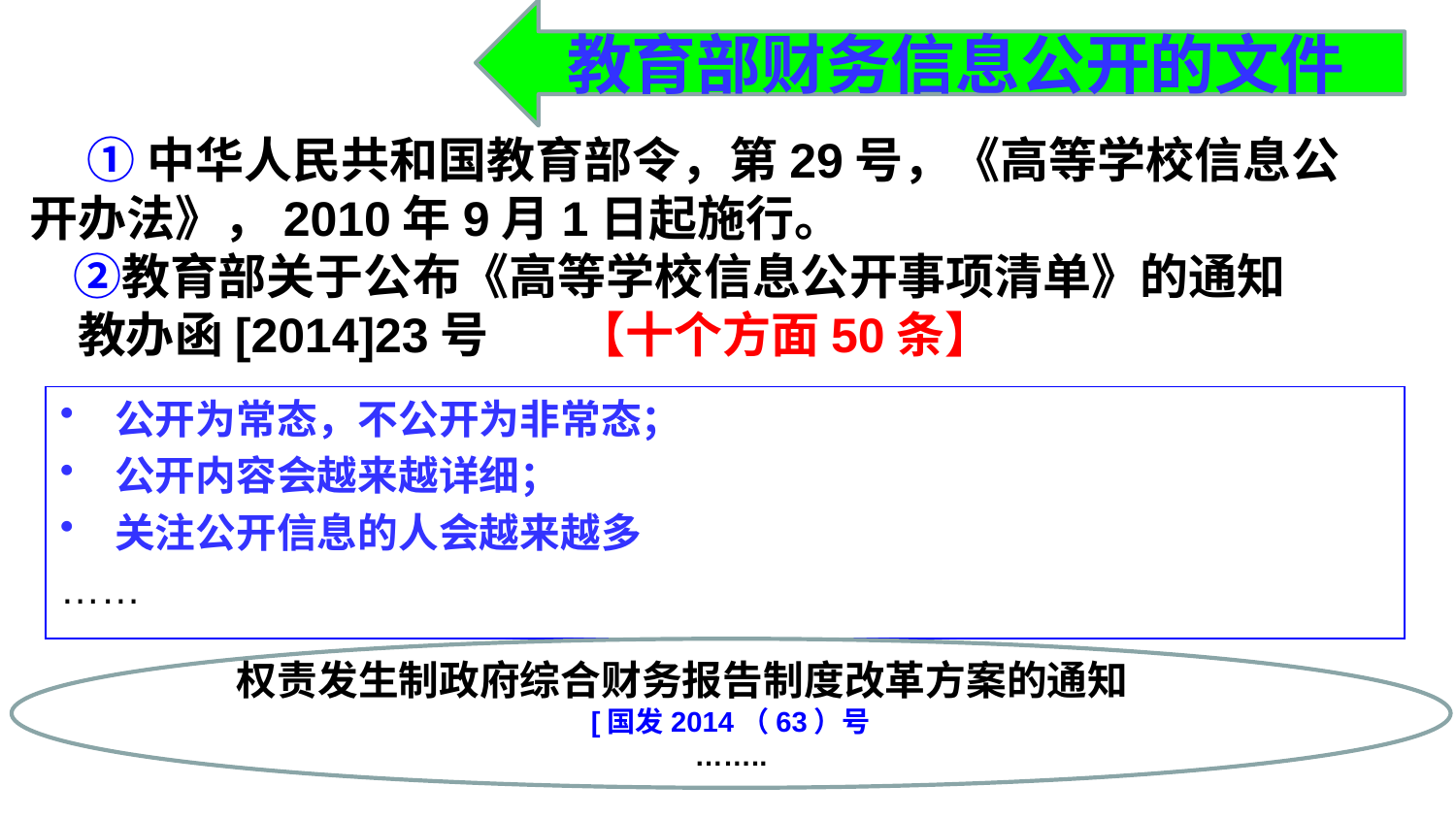

教育部财务信息公开的文件
# ①中华人民共和国教育部令，第29号，《高等学校信息公开办法》，2010年9月1日起施行。　 ②教育部关于公布《高等学校信息公开事项清单》的通知　　教办函[2014]23号        【十个方面50条】
公开为常态，不公开为非常态；
公开内容会越来越详细；
关注公开信息的人会越来越多
……

权责发生制政府综合财务报告制度改革方案的通知
[国发2014（63）号
……..